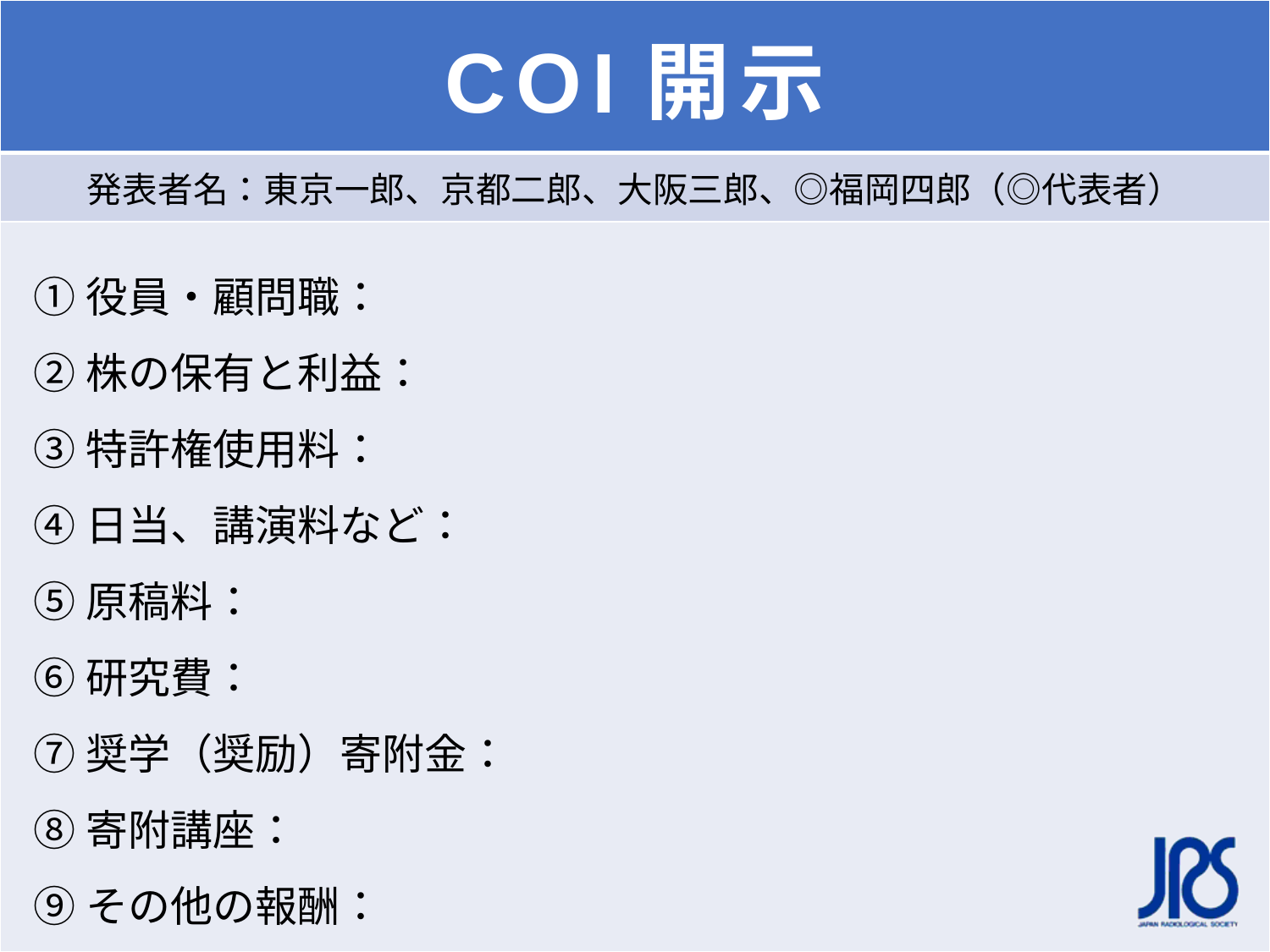

| COI開示 |
| --- |
| 発表者名：東京一郎、京都二郎、大阪三郎、◎福岡四郎（◎代表者） |
①役員・顧問職：
②株の保有と利益：
③特許権使用料：
④日当、講演料など：
⑤原稿料：
⑥研究費：
⑦奨学（奨励）寄附金：
⑧寄附講座：
⑨その他の報酬：